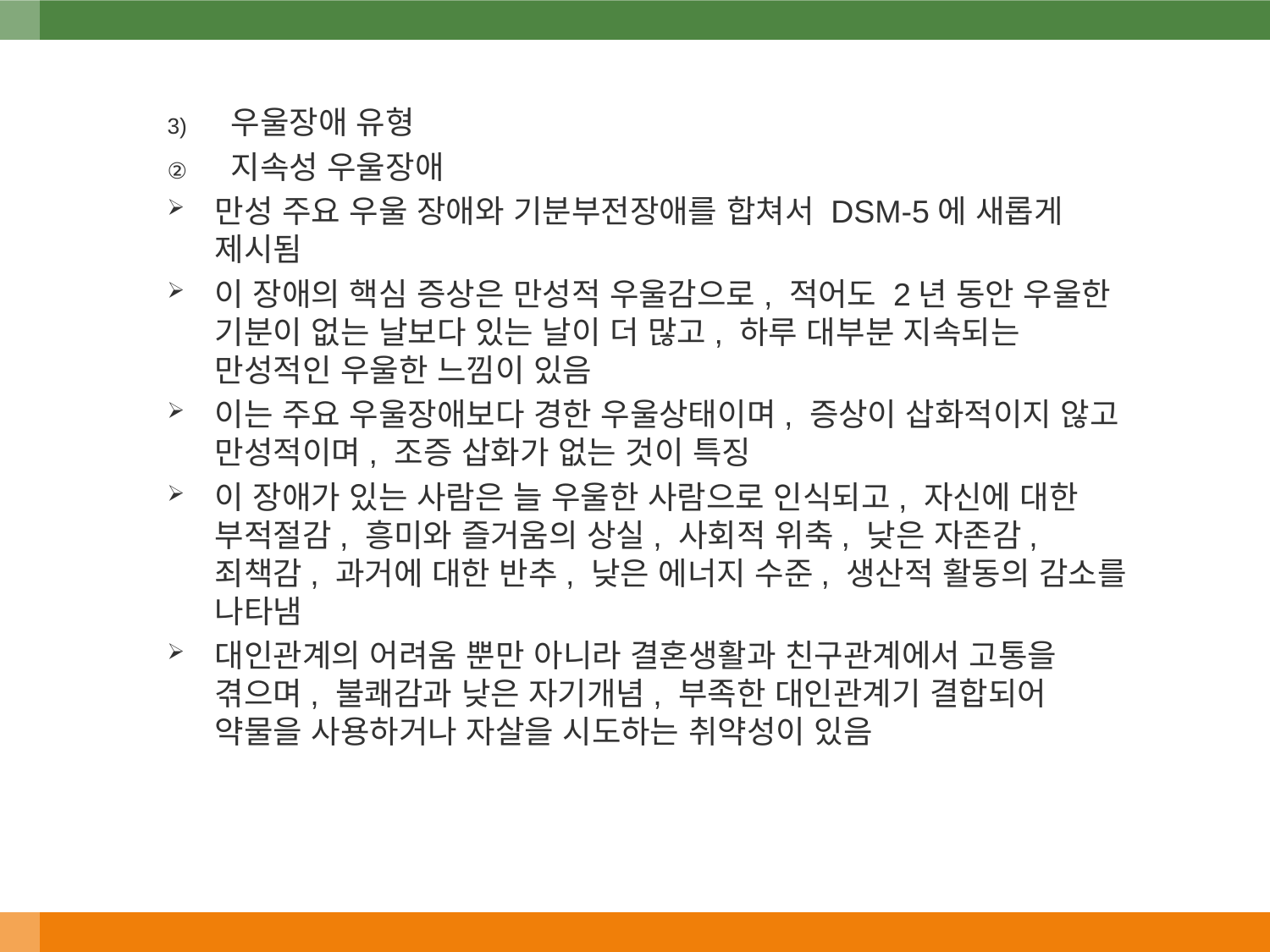

우울장애 유형
지속성 우울장애
만성 주요 우울 장애와 기분부전장애를 합쳐서 DSM-5에 새롭게 제시됨
이 장애의 핵심 증상은 만성적 우울감으로, 적어도 2년 동안 우울한 기분이 없는 날보다 있는 날이 더 많고, 하루 대부분 지속되는 만성적인 우울한 느낌이 있음
이는 주요 우울장애보다 경한 우울상태이며, 증상이 삽화적이지 않고 만성적이며, 조증 삽화가 없는 것이 특징
이 장애가 있는 사람은 늘 우울한 사람으로 인식되고, 자신에 대한 부적절감, 흥미와 즐거움의 상실, 사회적 위축, 낮은 자존감, 죄책감, 과거에 대한 반추, 낮은 에너지 수준, 생산적 활동의 감소를 나타냄
대인관계의 어려움 뿐만 아니라 결혼생활과 친구관계에서 고통을 겪으며, 불쾌감과 낮은 자기개념, 부족한 대인관계기 결합되어 약물을 사용하거나 자살을 시도하는 취약성이 있음